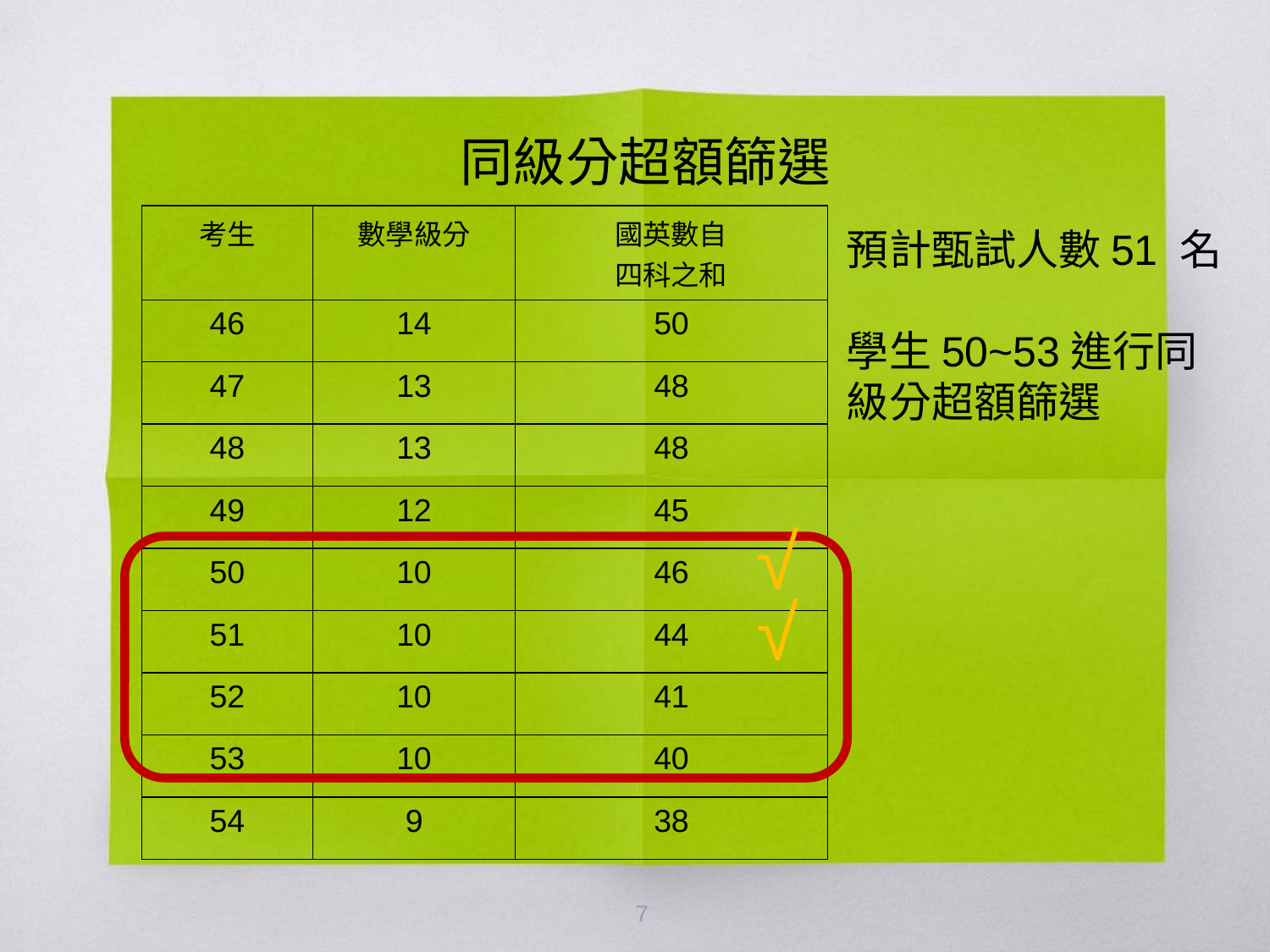

同級分超額篩選
| 考生 | 數學級分 | 國英數自 四科之和 |
| --- | --- | --- |
| 46 | 14 | 50 |
| 47 | 13 | 48 |
| 48 | 13 | 48 |
| 49 | 12 | 45 |
| 50 | 10 | 46 |
| 51 | 10 | 44 |
| 52 | 10 | 41 |
| 53 | 10 | 40 |
| 54 | 9 | 38 |
預計甄試人數51 名

學生50~53進行同級分超額篩選

√

√
7